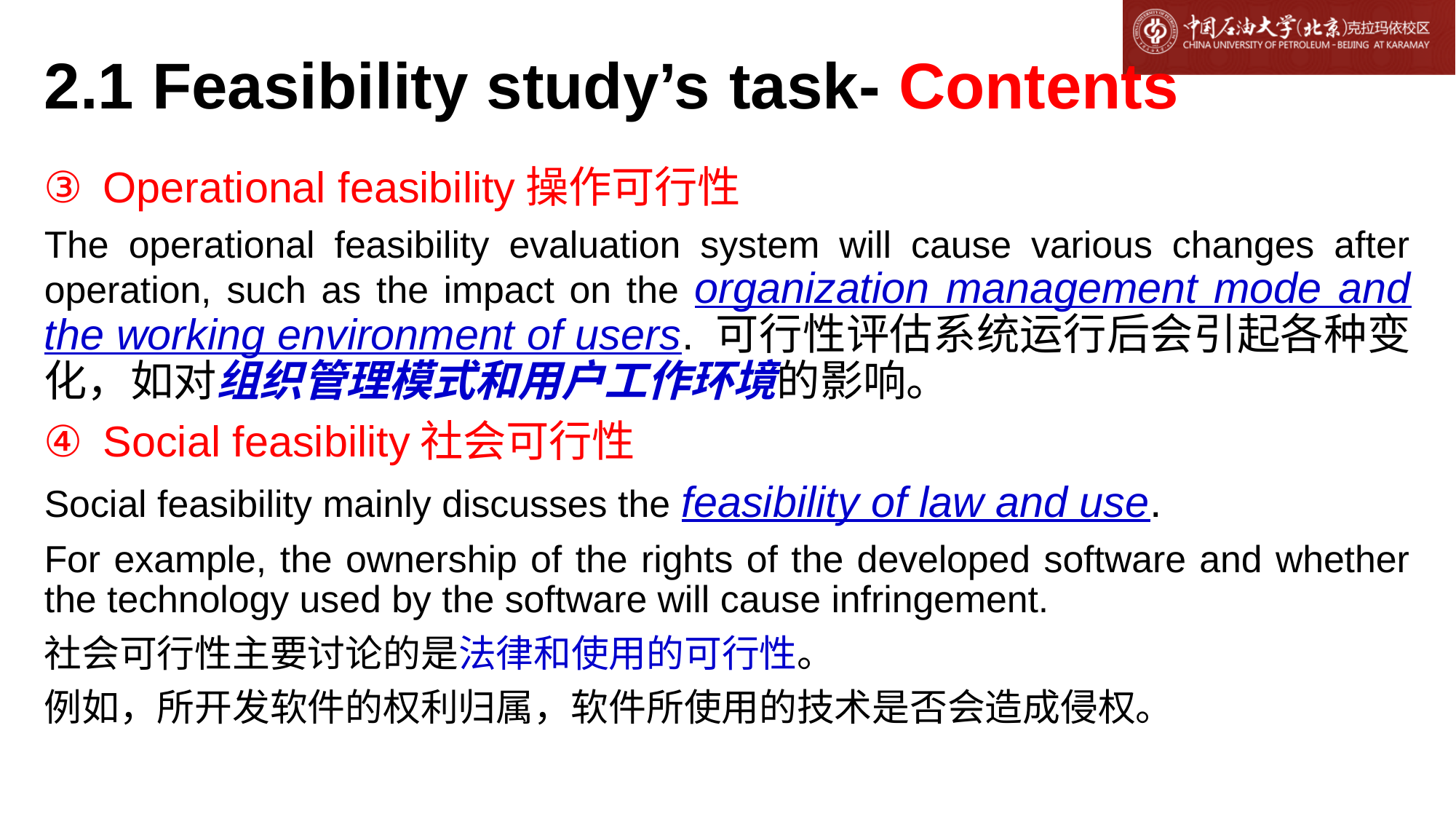

# 2.1 Feasibility study’s task- Contents
Operational feasibility操作可行性
The operational feasibility evaluation system will cause various changes after operation, such as the impact on the organization management mode and the working environment of users. 可行性评估系统运行后会引起各种变化，如对组织管理模式和用户工作环境的影响。
Social feasibility社会可行性
Social feasibility mainly discusses the feasibility of law and use.
For example, the ownership of the rights of the developed software and whether the technology used by the software will cause infringement.
社会可行性主要讨论的是法律和使用的可行性。
例如，所开发软件的权利归属，软件所使用的技术是否会造成侵权。